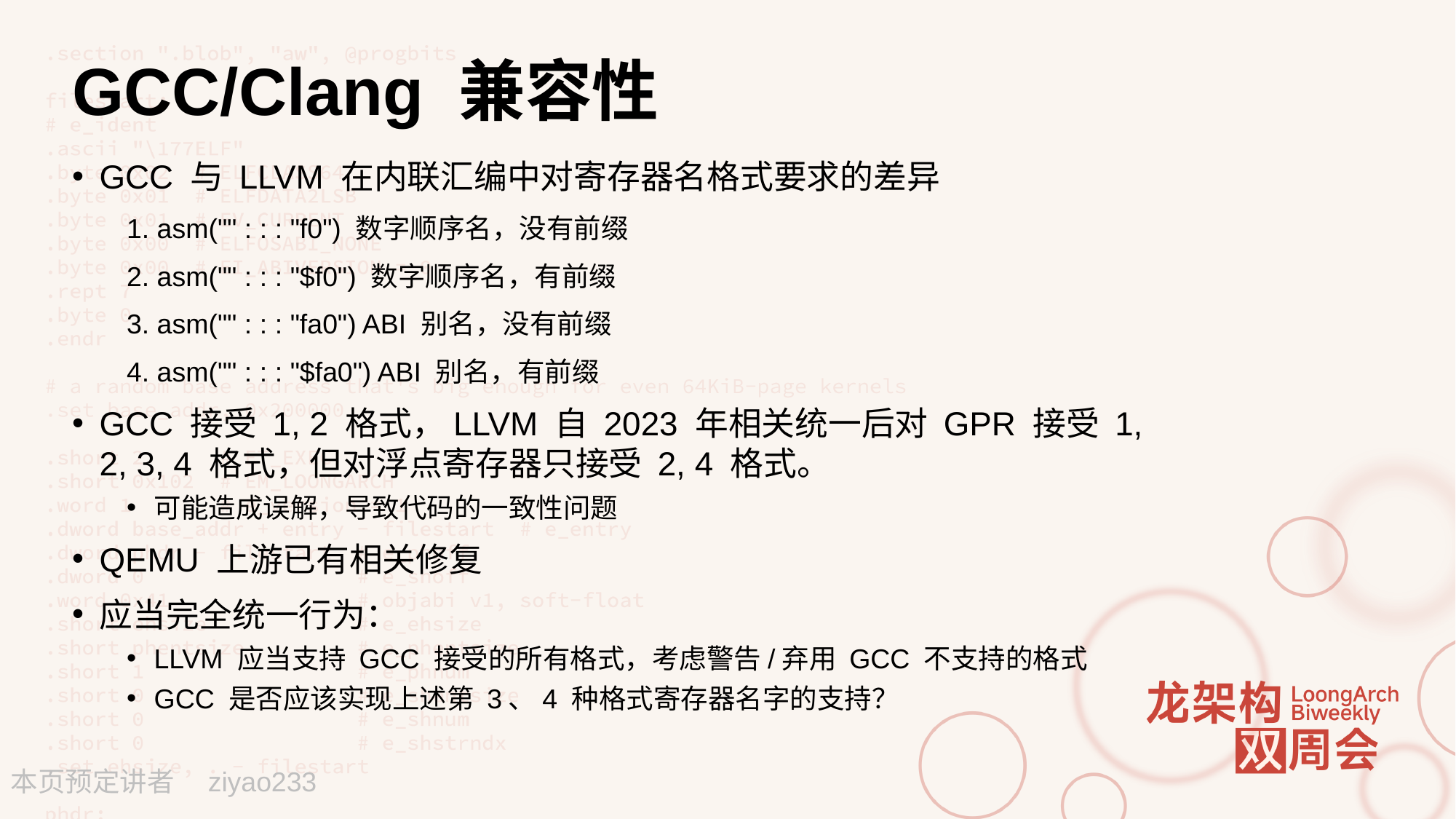

# GCC/Clang 兼容性
GCC 与 LLVM 在内联汇编中对寄存器名格式要求的差异
1. asm("" : : : "f0") 数字顺序名，没有前缀
2. asm("" : : : "$f0") 数字顺序名，有前缀
3. asm("" : : : "fa0") ABI 别名，没有前缀
4. asm("" : : : "$fa0") ABI 别名，有前缀
GCC 接受 1, 2 格式，LLVM 自 2023 年相关统一后对 GPR 接受 1, 2, 3, 4 格式，但对浮点寄存器只接受 2, 4 格式。
可能造成误解，导致代码的一致性问题
QEMU 上游已有相关修复
应当完全统一行为：
LLVM 应当支持 GCC 接受的所有格式，考虑警告/弃用 GCC 不支持的格式
GCC 是否应该实现上述第 3、4 种格式寄存器名字的支持？
ziyao233